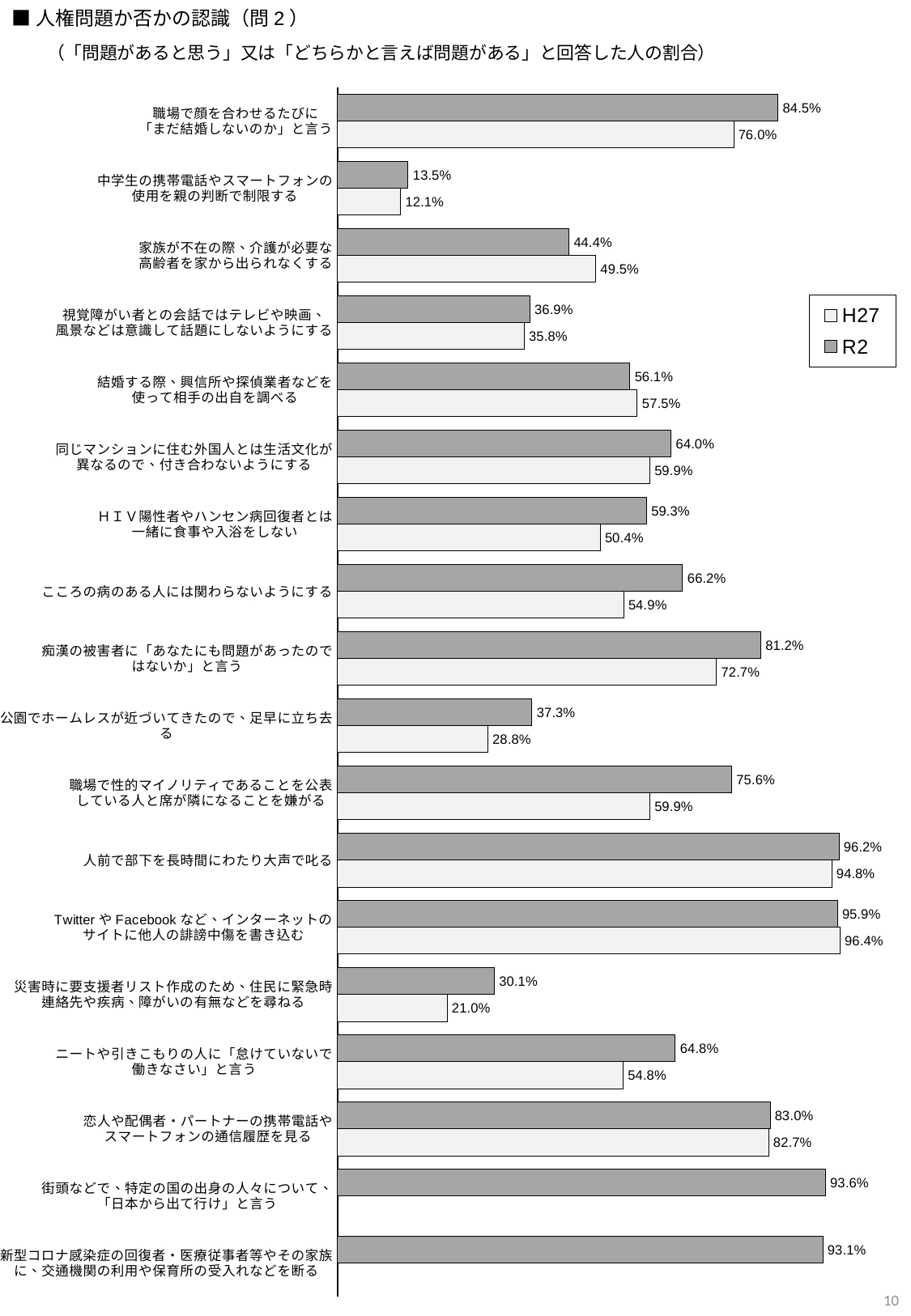

■人権問題か否かの認識（問2）
　　（「問題があると思う」又は「どちらかと言えば問題がある」と回答した人の割合）

### Chart

| Category | R2 | H27 |
|---|---|---|
| 職場で顔を合わせるたびに
「まだ結婚しないのか」と言う | 84.5 | 76.0 |
| 中学生の携帯電話やスマートフォンの
使用を親の判断で制限する | 13.5 | 12.1 |
| 家族が不在の際、介護が必要な
高齢者を家から出られなくする | 44.4 | 49.5 |
| 視覚障がい者との会話ではテレビや映画、
風景などは意識して話題にしないようにする | 36.900000000000006 | 35.8 |
| 結婚する際、興信所や探偵業者などを
使って相手の出自を調べる | 56.1 | 57.5 |
| 同じマンションに住む外国人とは生活文化が
異なるので、付き合わないようにする | 64.0 | 59.9 |
| ＨＩＶ陽性者やハンセン病回復者とは
一緒に食事や入浴をしない | 59.3 | 50.4 |
| こころの病のある人には関わらないようにする | 66.2 | 54.9 |
| 痴漢の被害者に「あなたにも問題があったので
はないか」と言う | 81.19999999999999 | 72.7 |
| 公園でホームレスが近づいてきたので、足早に立ち去る | 37.3 | 28.8 |
| 職場で性的マイノリティであることを公表
している人と席が隣になることを嫌がる | 75.6 | 59.9 |
| 人前で部下を長時間にわたり大声で叱る | 96.2 | 94.8 |
| TwitterやFacebookなど、インターネットの
サイトに他人の誹謗中傷を書き込む | 95.9 | 96.4 |
| 災害時に要支援者リスト作成のため、住民に緊急時
連絡先や疾病、障がいの有無などを尋ねる | 30.1 | 21.0 |
| ニートや引きこもりの人に「怠けていないで
働きなさい」と言う | 64.8 | 54.8 |
| 恋人や配偶者・パートナーの携帯電話や
スマートフォンの通信履歴を見る | 83.0 | 82.7 |
| 街頭などで、特定の国の出身の人々について、
「日本から出て行け」と言う | 93.6 | None |
| 新型コロナ感染症の回復者・医療従事者等やその家族
に、交通機関の利用や保育所の受入れなどを断る | 93.1 | None |
10